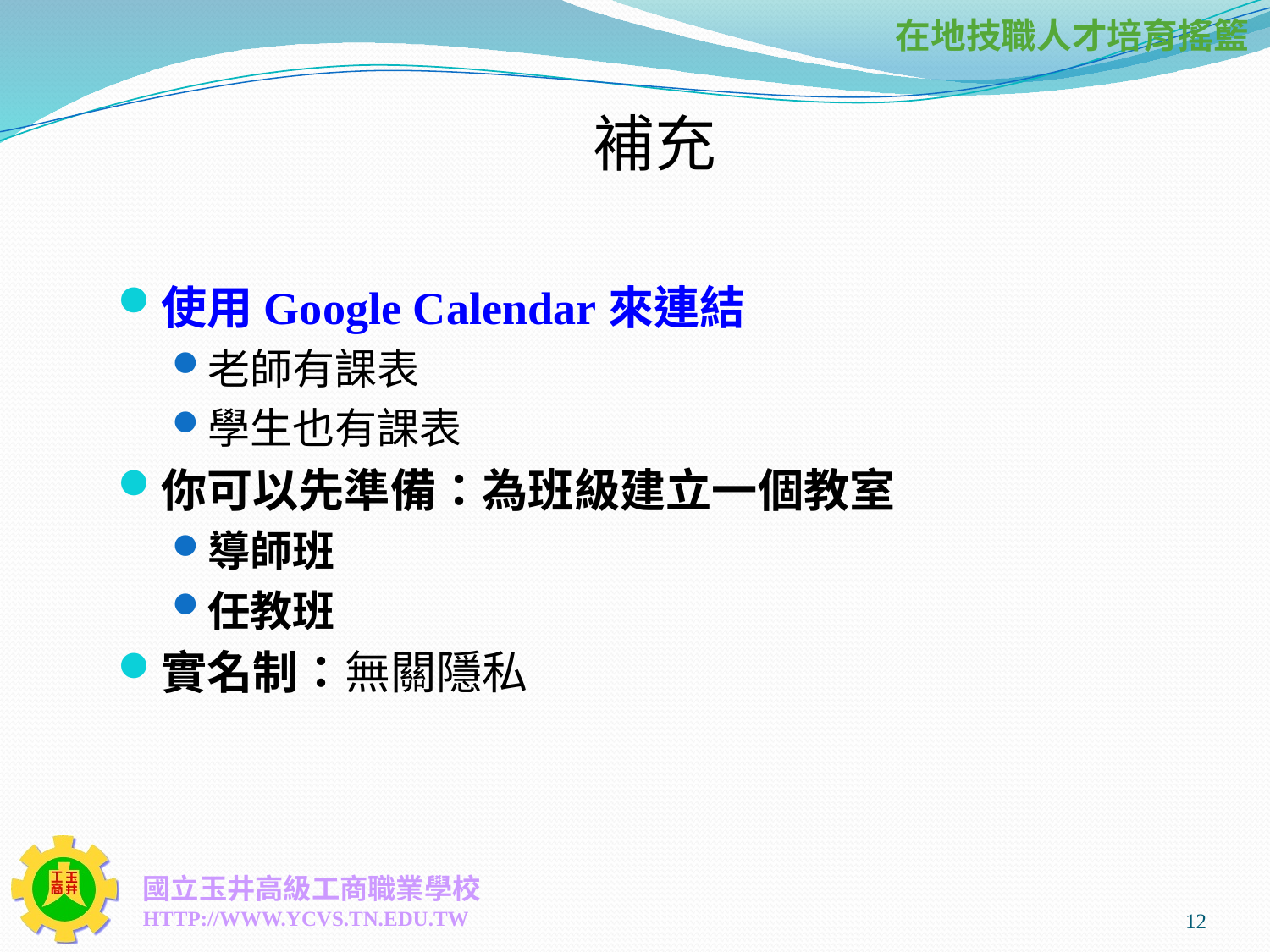

# 補充

使用Google Calendar來連結
老師有課表
學生也有課表
你可以先準備：為班級建立一個教室
導師班
任教班
實名制：無關隱私

12